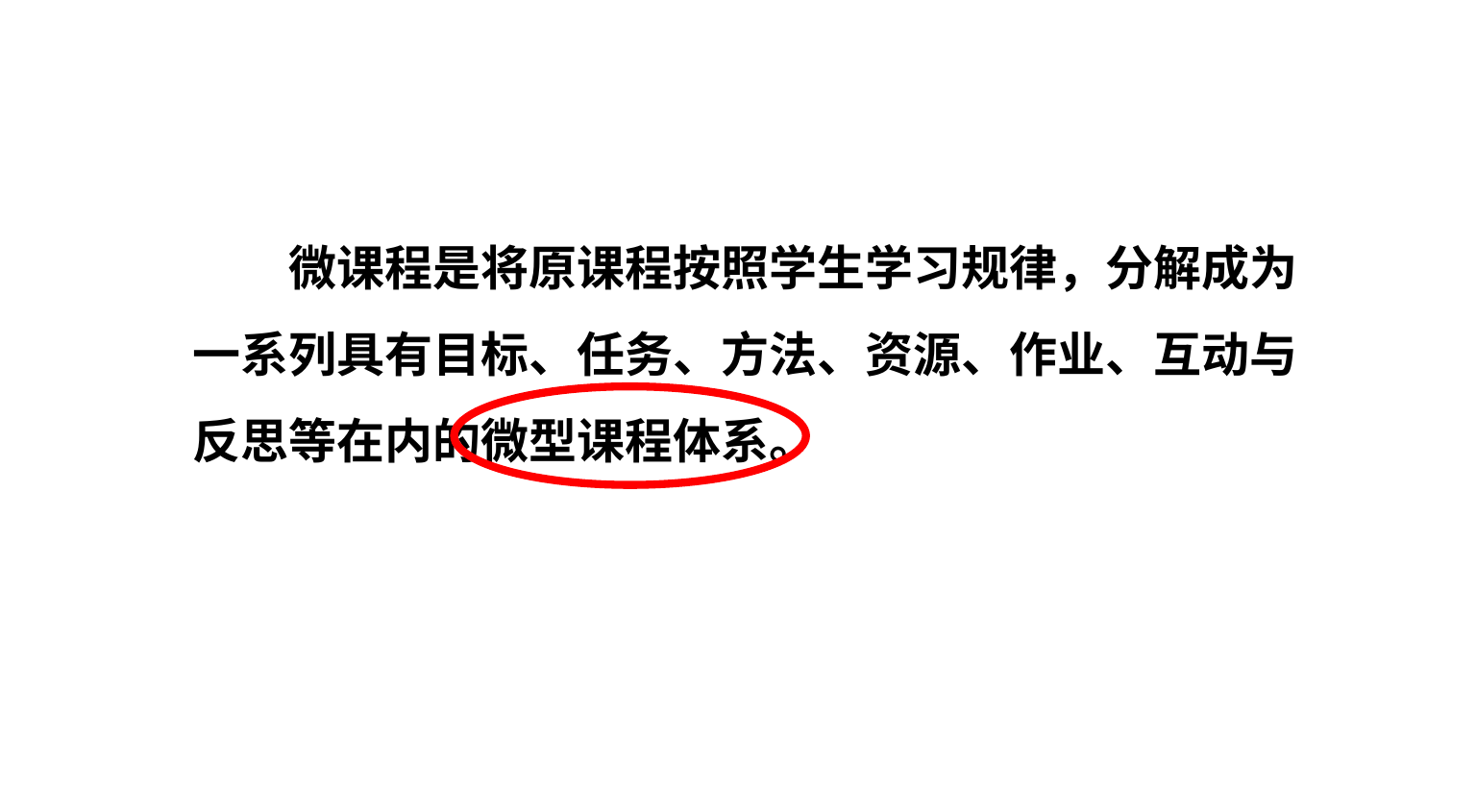

微课程是将原课程按照学生学习规律，分解成为一系列具有目标、任务、方法、资源、作业、互动与反思等在内的微型课程体系。